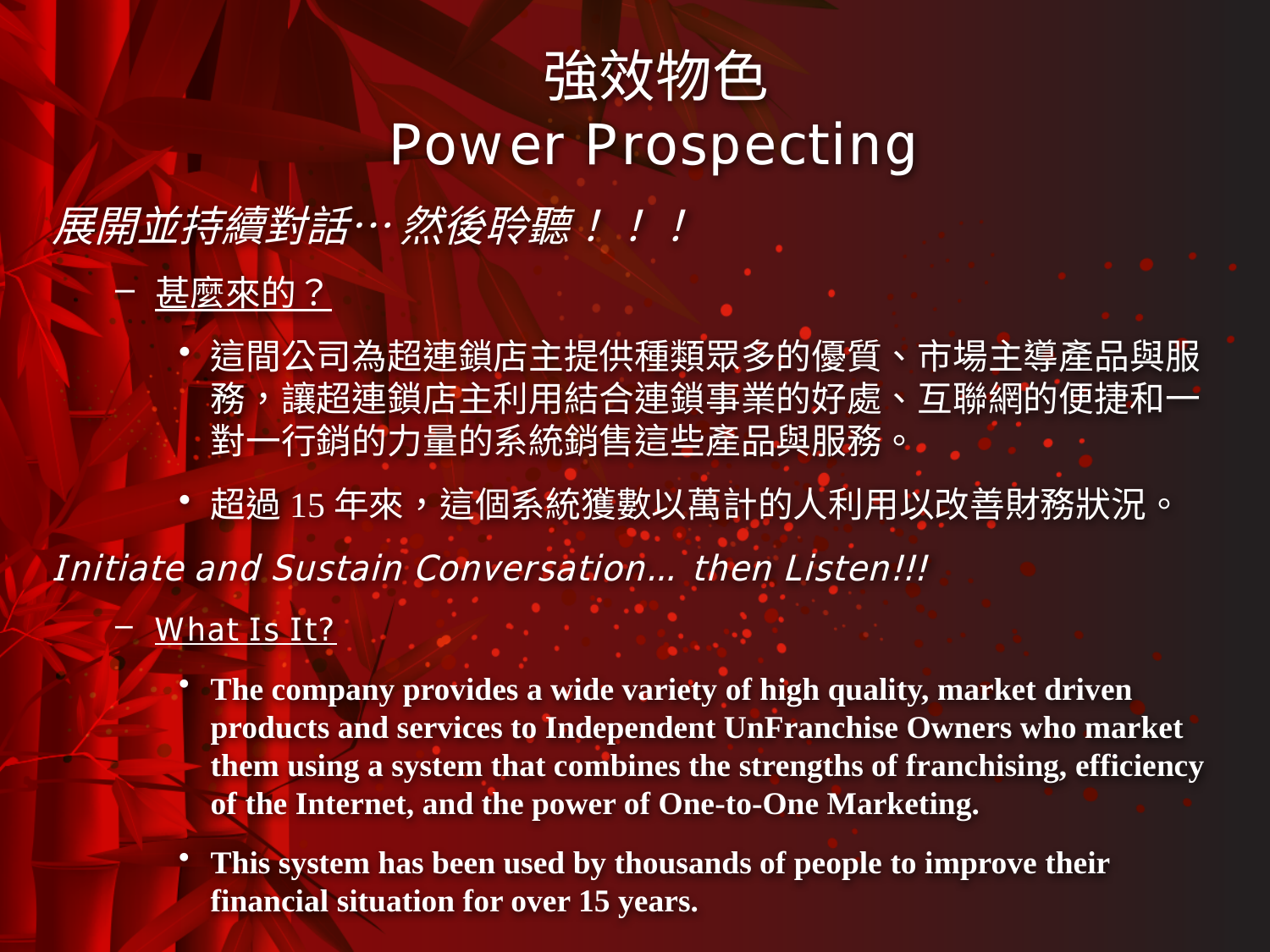

強效物色
Power Prospecting
展開並持續對話… 然後聆聽！！！
甚麼來的？
這間公司為超連鎖店主提供種類眾多的優質、市場主導產品與服務，讓超連鎖店主利用結合連鎖事業的好處、互聯網的便捷和一對一行銷的力量的系統銷售這些產品與服務。
超過15年來，這個系統獲數以萬計的人利用以改善財務狀況。
Initiate and Sustain Conversation… then Listen!!!
What Is It?
The company provides a wide variety of high quality, market driven products and services to Independent UnFranchise Owners who market them using a system that combines the strengths of franchising, efficiency of the Internet, and the power of One-to-One Marketing.
This system has been used by thousands of people to improve their financial situation for over 15 years.